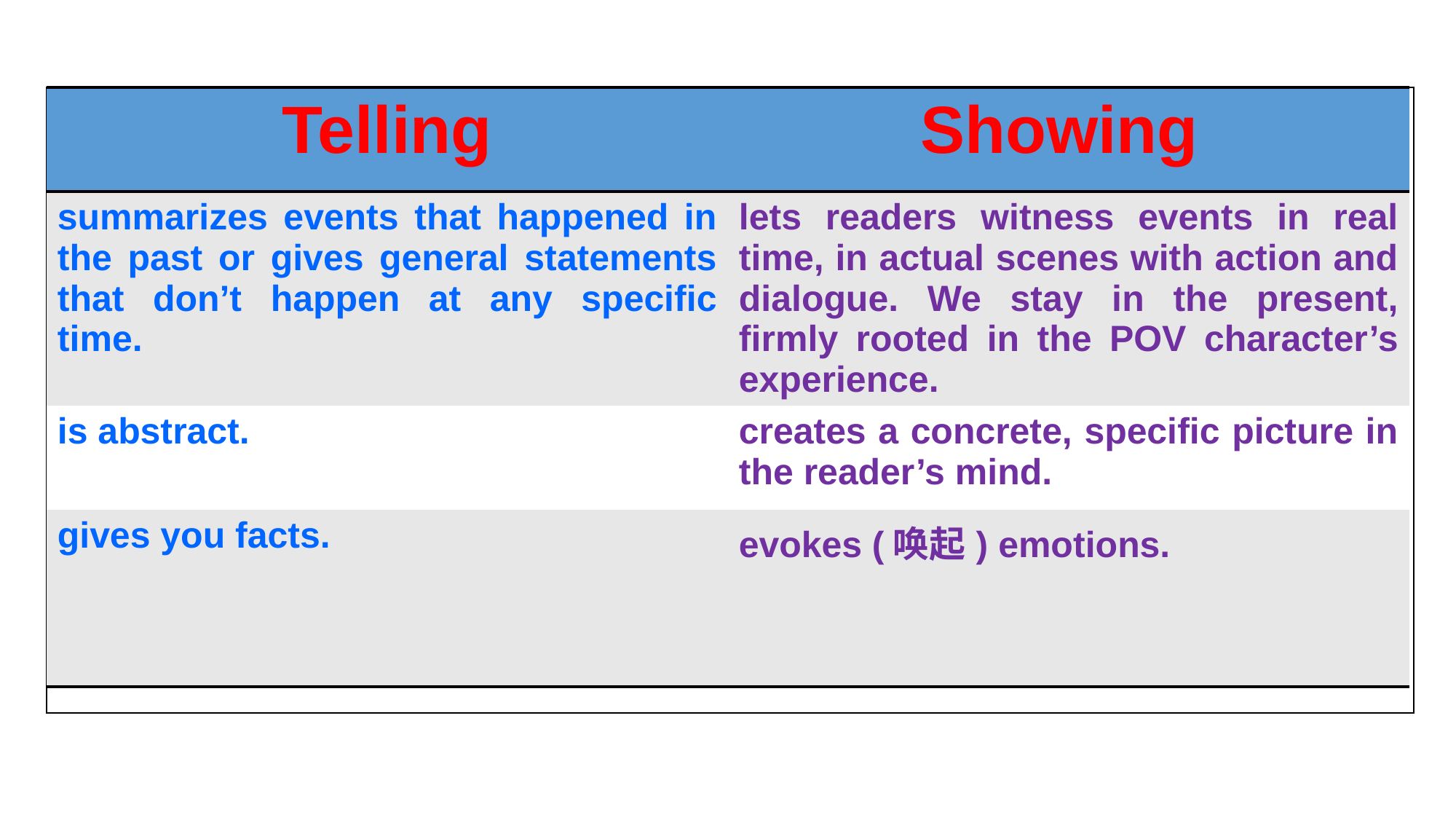

|  |
| --- |
| Telling | Showing |
| --- | --- |
| summarizes events that happened in the past or gives general statements that don’t happen at any specific time. | lets readers witness events in real time, in actual scenes with action and dialogue. We stay in the present, firmly rooted in the POV character’s experience. |
| is abstract. | creates a concrete, specific picture in the reader’s mind. |
| gives you facts. | evokes (唤起) emotions. |